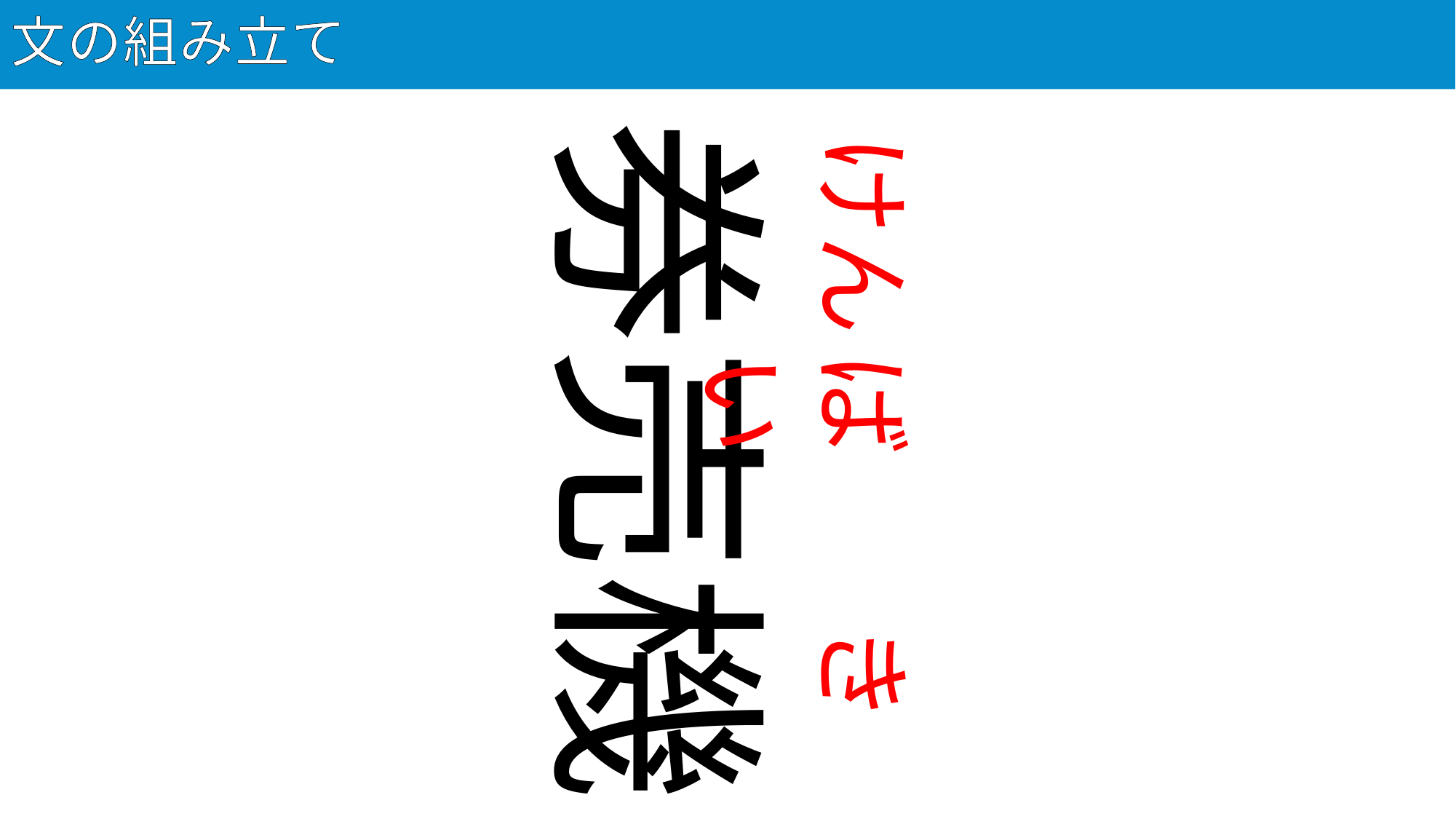

# 文の組み立て
51
券売機
けん
ばい
き